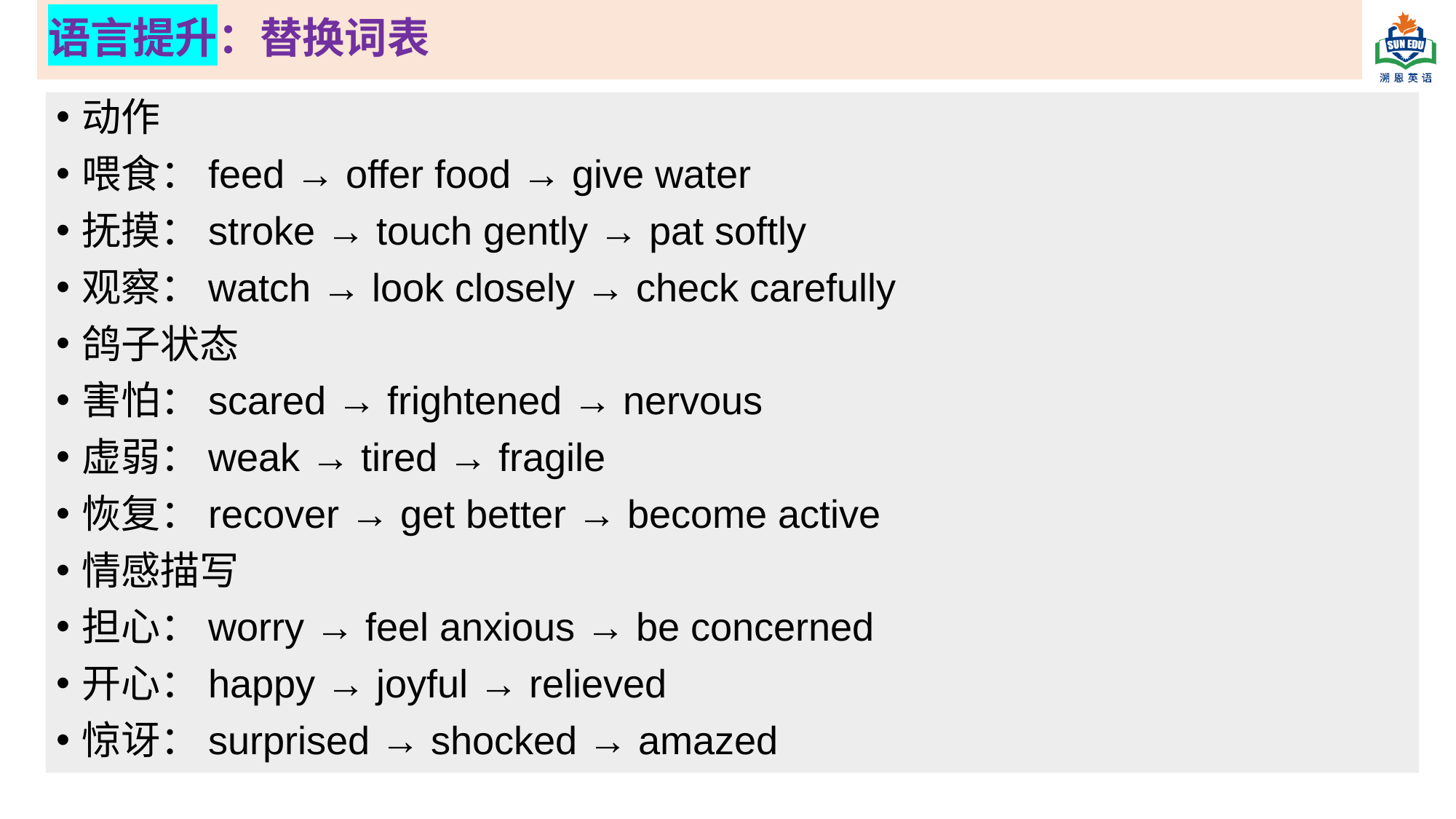

# 语言提升：替换词表
动作
喂食：feed → offer food → give water
抚摸：stroke → touch gently → pat softly
观察：watch → look closely → check carefully
鸽子状态
害怕：scared → frightened → nervous
虚弱：weak → tired → fragile
恢复：recover → get better → become active
情感描写
担心：worry → feel anxious → be concerned
开心：happy → joyful → relieved
惊讶：surprised → shocked → amazed